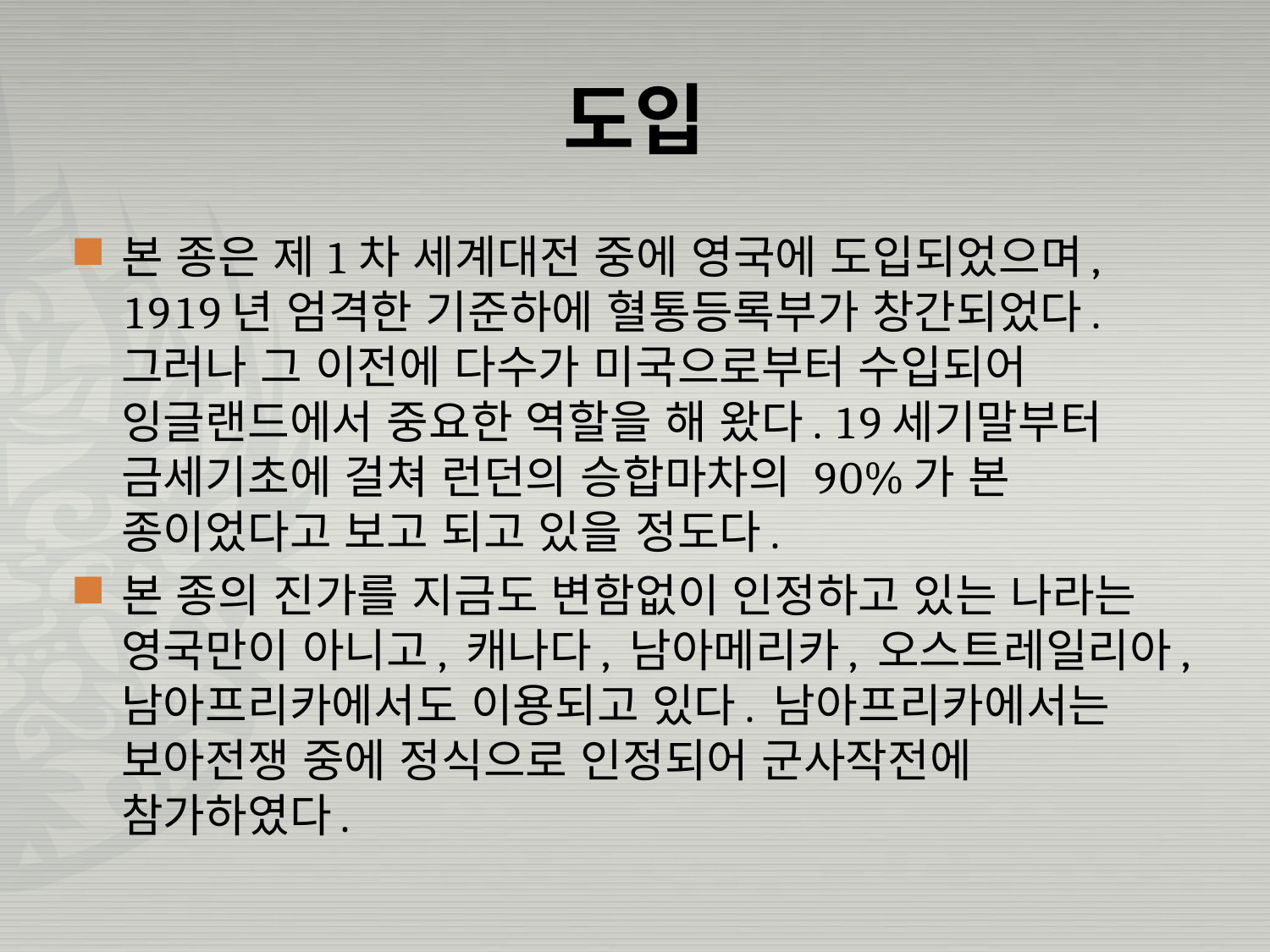

# 도입
본 종은 제1차 세계대전 중에 영국에 도입되었으며, 1919년 엄격한 기준하에 혈통등록부가 창간되었다. 그러나 그 이전에 다수가 미국으로부터 수입되어 잉글랜드에서 중요한 역할을 해 왔다. 19세기말부터 금세기초에 걸쳐 런던의 승합마차의 90%가 본 종이었다고 보고 되고 있을 정도다.
본 종의 진가를 지금도 변함없이 인정하고 있는 나라는 영국만이 아니고, 캐나다, 남아메리카, 오스트레일리아, 남아프리카에서도 이용되고 있다. 남아프리카에서는 보아전쟁 중에 정식으로 인정되어 군사작전에 참가하였다.